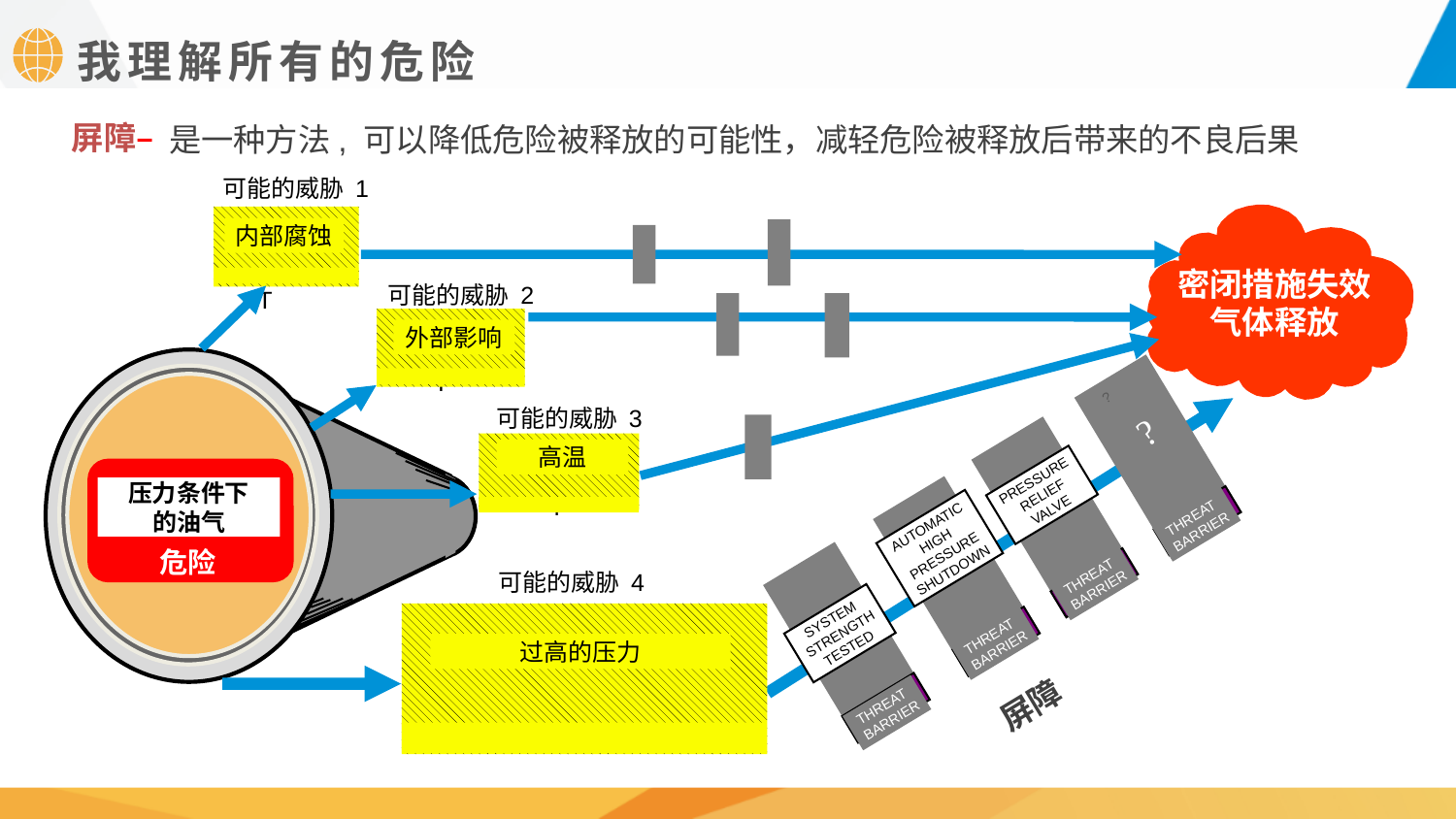

我理解所有的危险

屏障–
是一种方法, 可以降低危险被释放的可能性，减轻危险被释放后带来的不良后果
可能的威胁 1

密闭措施失效
气体释放

内部腐蚀
THREAT

可能的威胁 2

外部影响
THREAT

压力条件下
的油气
危险

可能的威胁 3

?

THREAT

高温

?

AUTOMATIC
HIGH
PRESSURE
SHUTDOWN
PRESSURE
RELIEF
VALVE
SYSTEM
STRENGTH
TESTED
THREAT
BARRIER
THREAT
BARRIER
THREAT
BARRIER

THREAT
BARRIER

可能的威胁 4

过高的压力

屏障